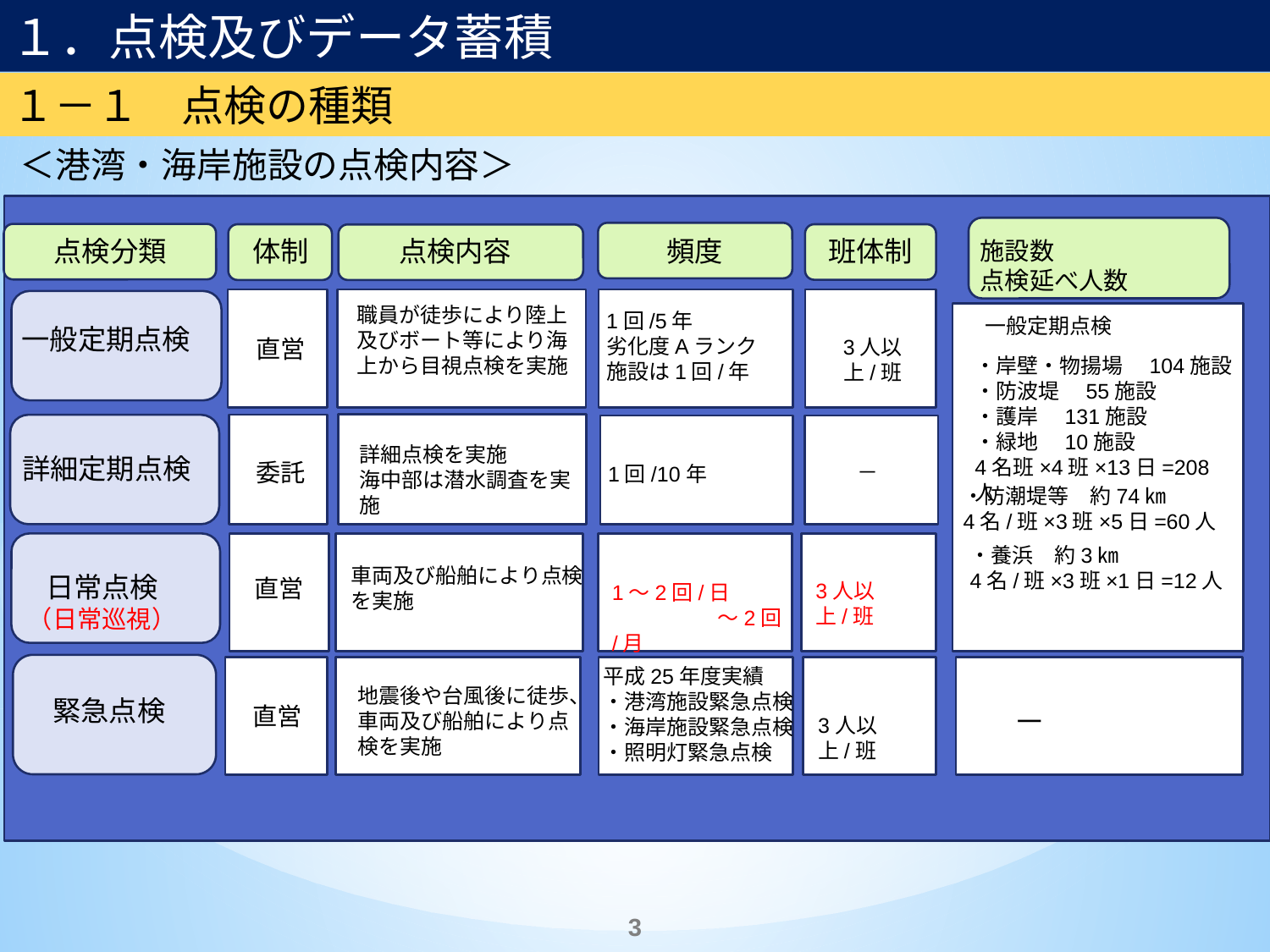

１．点検及びデータ蓄積
１－１　点検の種類
＜港湾・海岸施設の点検内容＞

施設数
点検延べ人数

頻度

点検分類

体制

班体制

点検内容

直営

1回/5年
劣化度Aランク施設は1回/年

3人以上/班

一般定期点検

・防潮堤等　約74㎞
4名/班×3班×5日=60人

詳細定期点検

委託

－

1回/10年

日常点検
（日常巡視）

直営

1～2回/日
　　　　　～2回/月

3人以上/班

緊急点検

直営

平成25年度実績
・港湾施設緊急点検
・海岸施設緊急点検
・照明灯緊急点検

－
職員が徒歩により陸上及びボート等により海上から目視点検を実施
一般定期点検
・岸壁・物揚場　104施設
・防波堤　55施設
・護岸　131施設
・緑地　10施設
4名班×4班×13日=208人
詳細点検を実施
海中部は潜水調査を実施
・養浜　約3㎞
4名/班×3班×1日=12人
車両及び船舶により点検を実施
地震後や台風後に徒歩、車両及び船舶により点検を実施
3人以上/班
3